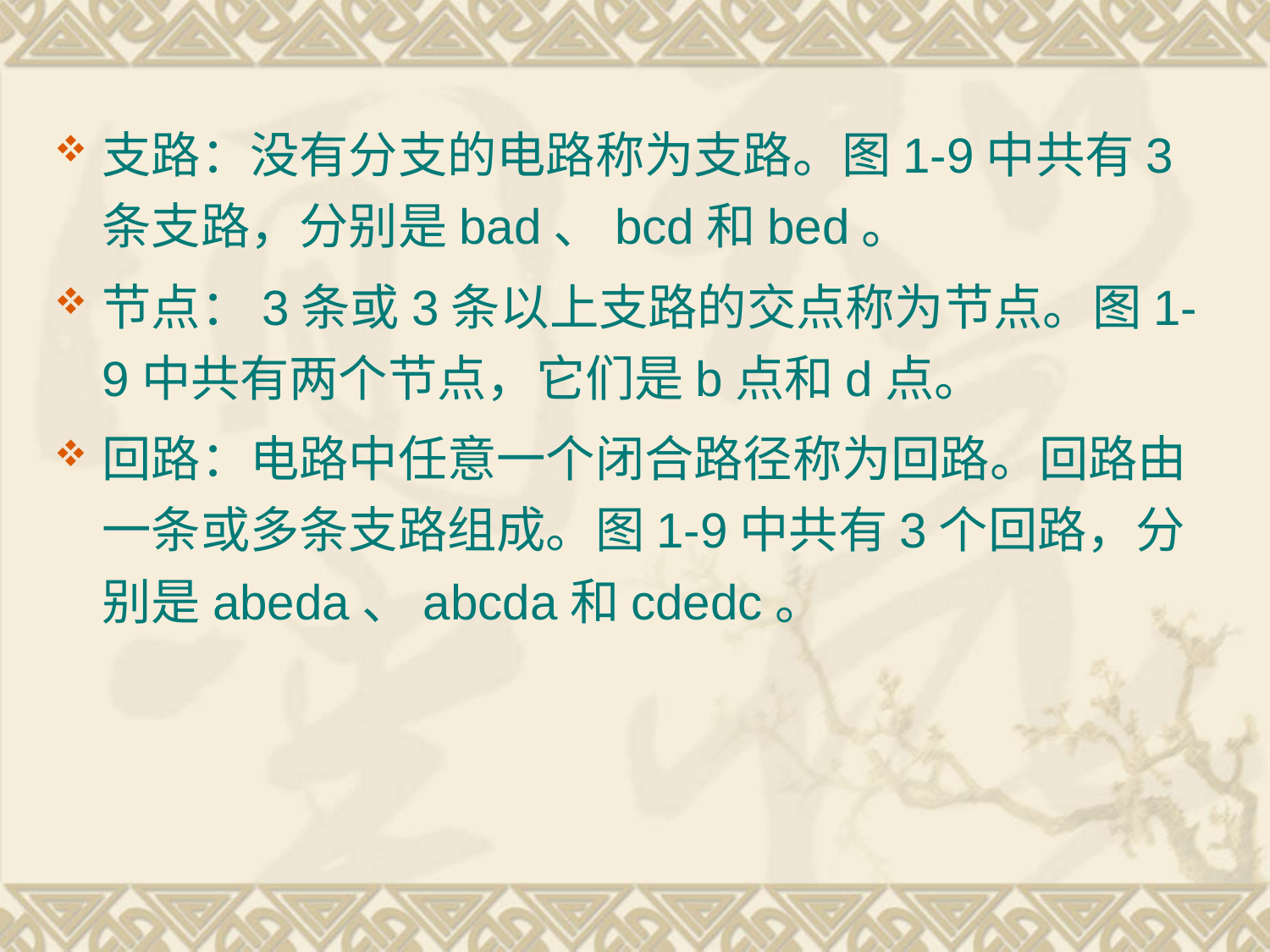

支路：没有分支的电路称为支路。图1-9中共有3条支路，分别是bad、bcd和bed。
节点：3条或3条以上支路的交点称为节点。图1-9中共有两个节点，它们是b点和d点。
回路：电路中任意一个闭合路径称为回路。回路由一条或多条支路组成。图1-9中共有3个回路，分别是abeda、abcda和cdedc。